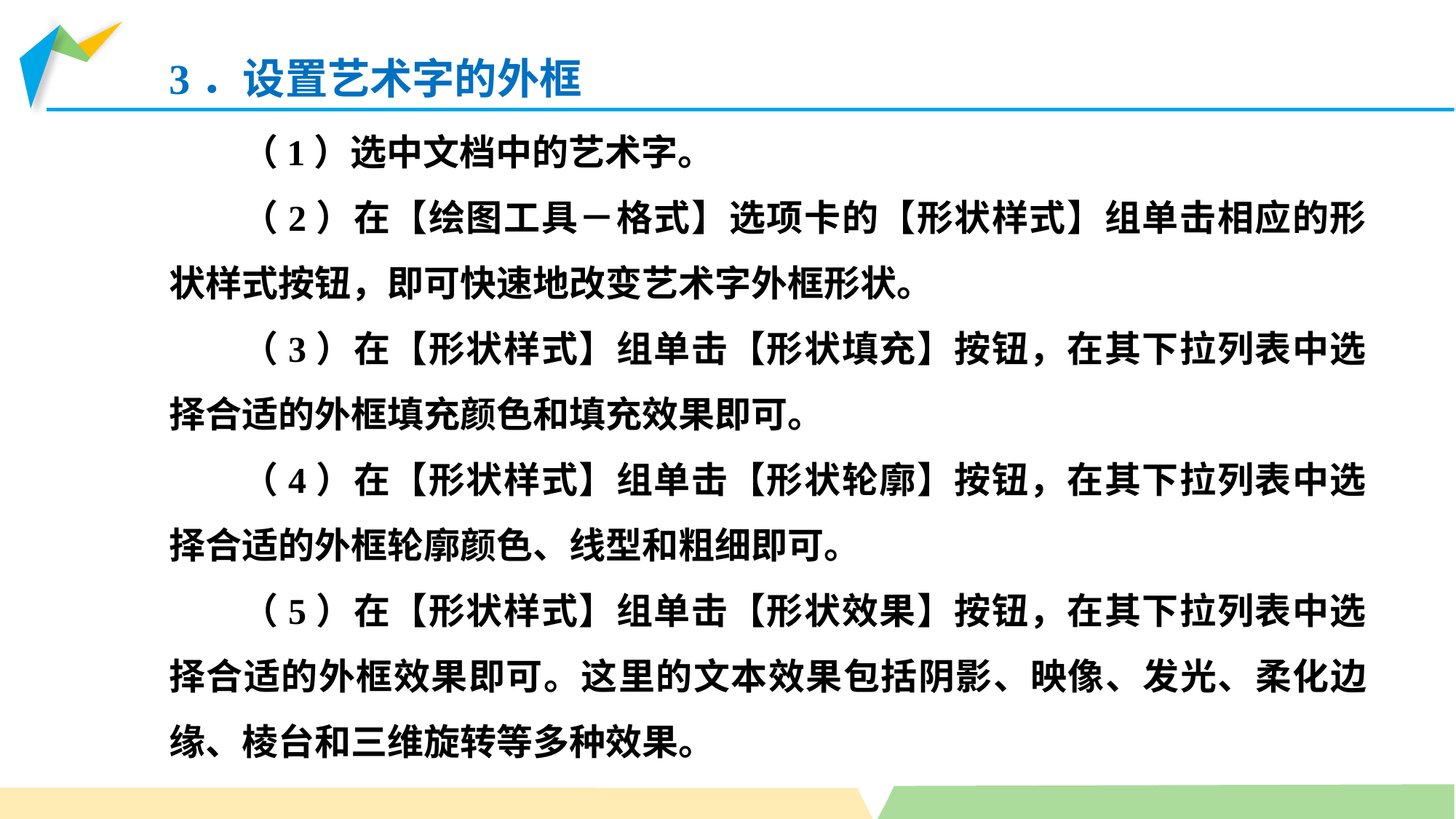

3．设置艺术字的外框
（1）选中文档中的艺术字。
（2）在【绘图工具－格式】选项卡的【形状样式】组单击相应的形状样式按钮，即可快速地改变艺术字外框形状。
（3）在【形状样式】组单击【形状填充】按钮，在其下拉列表中选择合适的外框填充颜色和填充效果即可。
（4）在【形状样式】组单击【形状轮廓】按钮，在其下拉列表中选择合适的外框轮廓颜色、线型和粗细即可。
（5）在【形状样式】组单击【形状效果】按钮，在其下拉列表中选择合适的外框效果即可。这里的文本效果包括阴影、映像、发光、柔化边缘、棱台和三维旋转等多种效果。